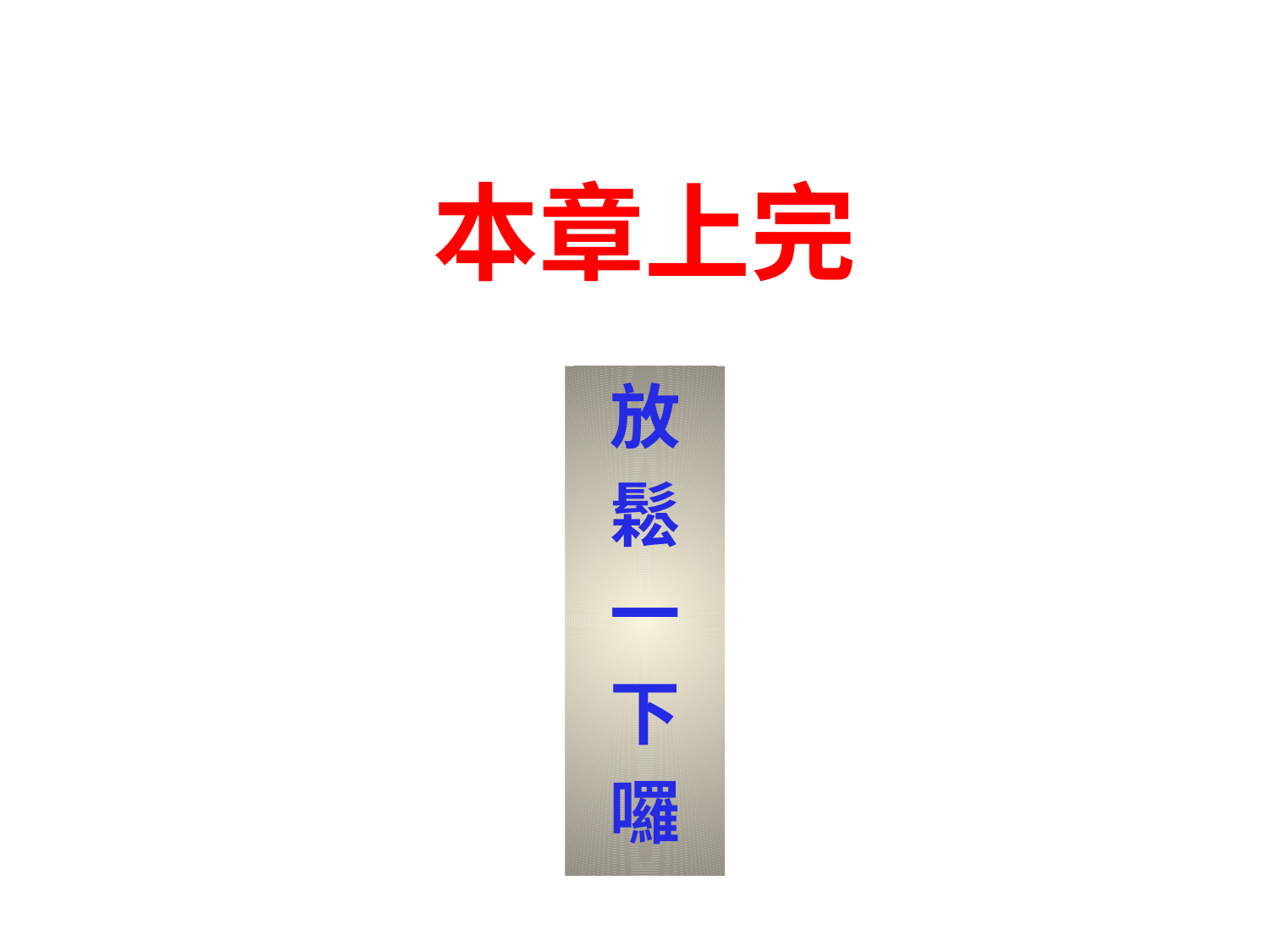

# 本章上完
放
鬆
一
下
囉